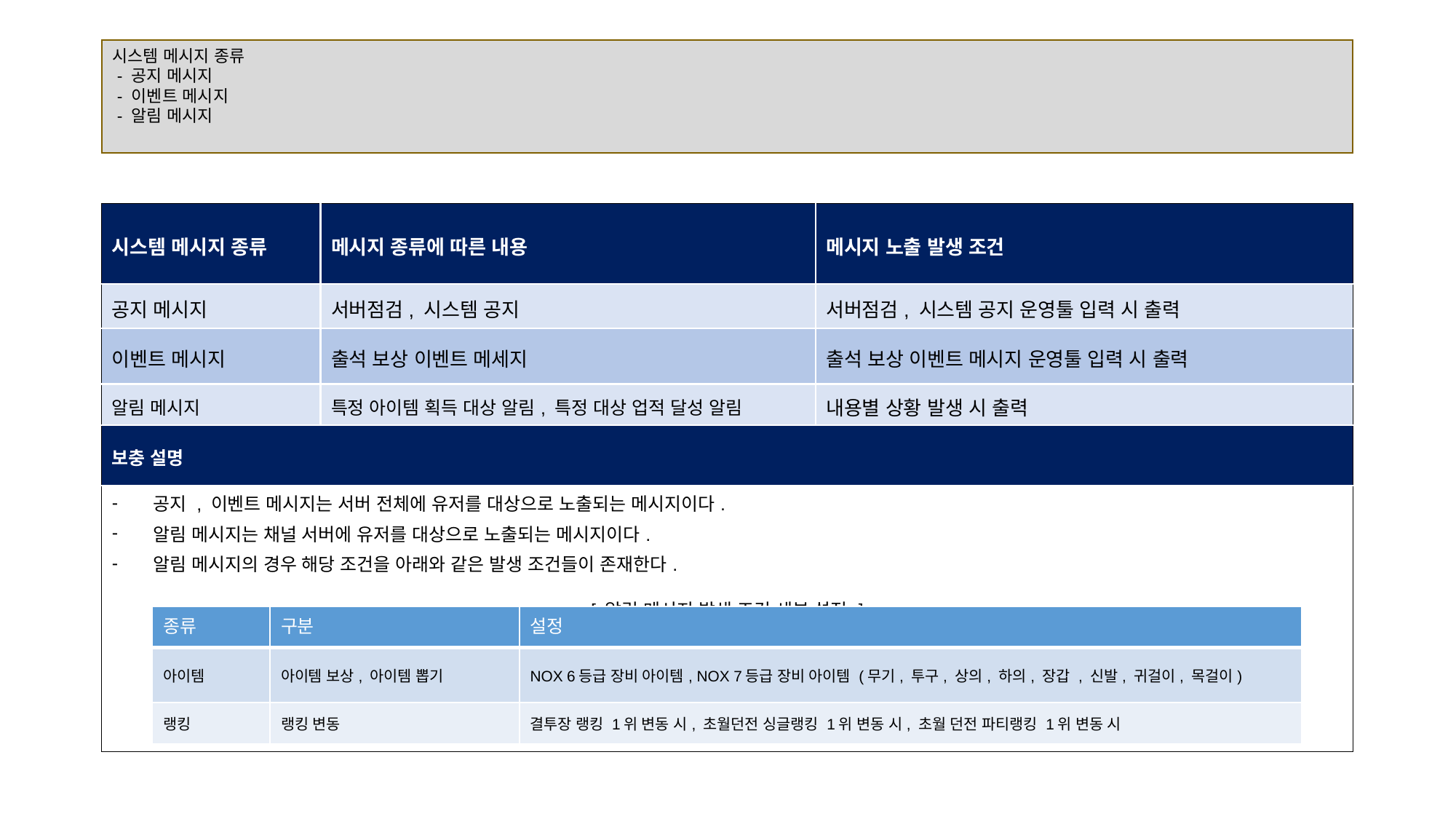

시스템 메시지 종류
 - 공지 메시지
 - 이벤트 메시지
 - 알림 메시지
| 시스템 메시지 종류 | 메시지 종류에 따른 내용 | 메시지 노출 발생 조건 |
| --- | --- | --- |
| 공지 메시지 | 서버점검, 시스템 공지 | 서버점검, 시스템 공지 운영툴 입력 시 출력 |
| 이벤트 메시지 | 출석 보상 이벤트 메세지 | 출석 보상 이벤트 메시지 운영툴 입력 시 출력 |
| 알림 메시지 | 특정 아이템 획득 대상 알림, 특정 대상 업적 달성 알림 | 내용별 상황 발생 시 출력 |
| 보충 설명 |  |  |
| 공지 , 이벤트 메시지는 서버 전체에 유저를 대상으로 노출되는 메시지이다. 알림 메시지는 채널 서버에 유저를 대상으로 노출되는 메시지이다. 알림 메시지의 경우 해당 조건을 아래와 같은 발생 조건들이 존재한다. [ 알림 메시지 발생 조건 세부 설정 ] |  |  |
| 종류 | 구분 | 설정 |
| --- | --- | --- |
| 아이템 | 아이템 보상, 아이템 뽑기 | NOX 6등급 장비 아이템, NOX 7등급 장비 아이템 (무기, 투구, 상의, 하의, 장갑 , 신발, 귀걸이, 목걸이) |
| 랭킹 | 랭킹 변동 | 결투장 랭킹 1위 변동 시, 초월던전 싱글랭킹 1위 변동 시, 초월 던전 파티랭킹 1위 변동 시 |